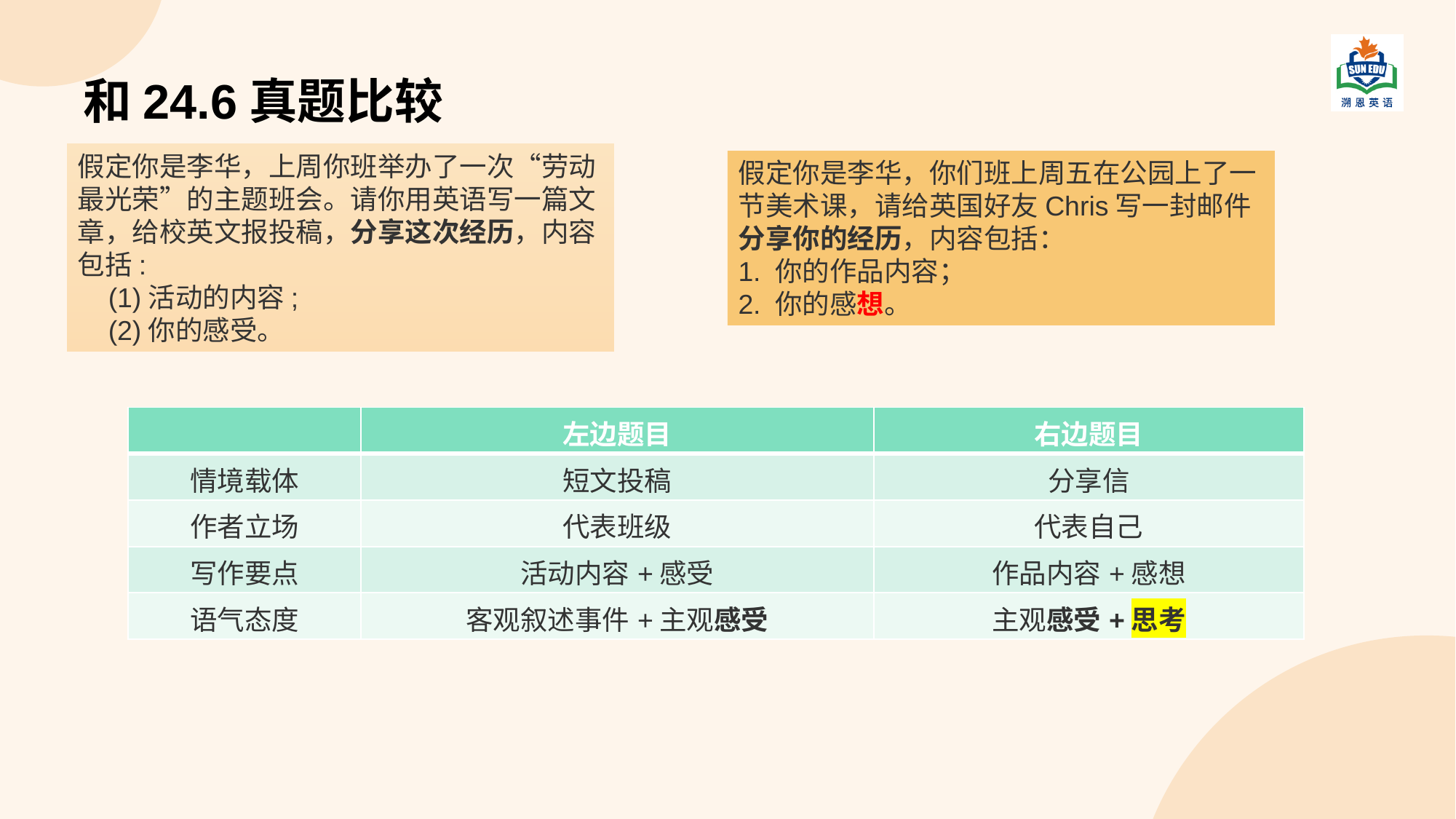

# 和24.6真题比较
假定你是李华，上周你班举办了一次“劳动最光荣”的主题班会。请你用英语写一篇文章，给校英文报投稿，分享这次经历，内容包括:
    (1)活动的内容;
    (2)你的感受。
假定你是李华，你们班上周五在公园上了一节美术课，请给英国好友Chris写一封邮件分享你的经历，内容包括：
1. 你的作品内容；
2. 你的感想。
|  | 左边题目 | 右边题目 |
| --- | --- | --- |
| 情境载体 | 短文投稿 | 分享信 |
| 作者立场 | 代表班级 | 代表自己 |
| 写作要点 | 活动内容+感受 | 作品内容+感想 |
| 语气态度 | 客观叙述事件+主观感受 | 主观感受+思考 |